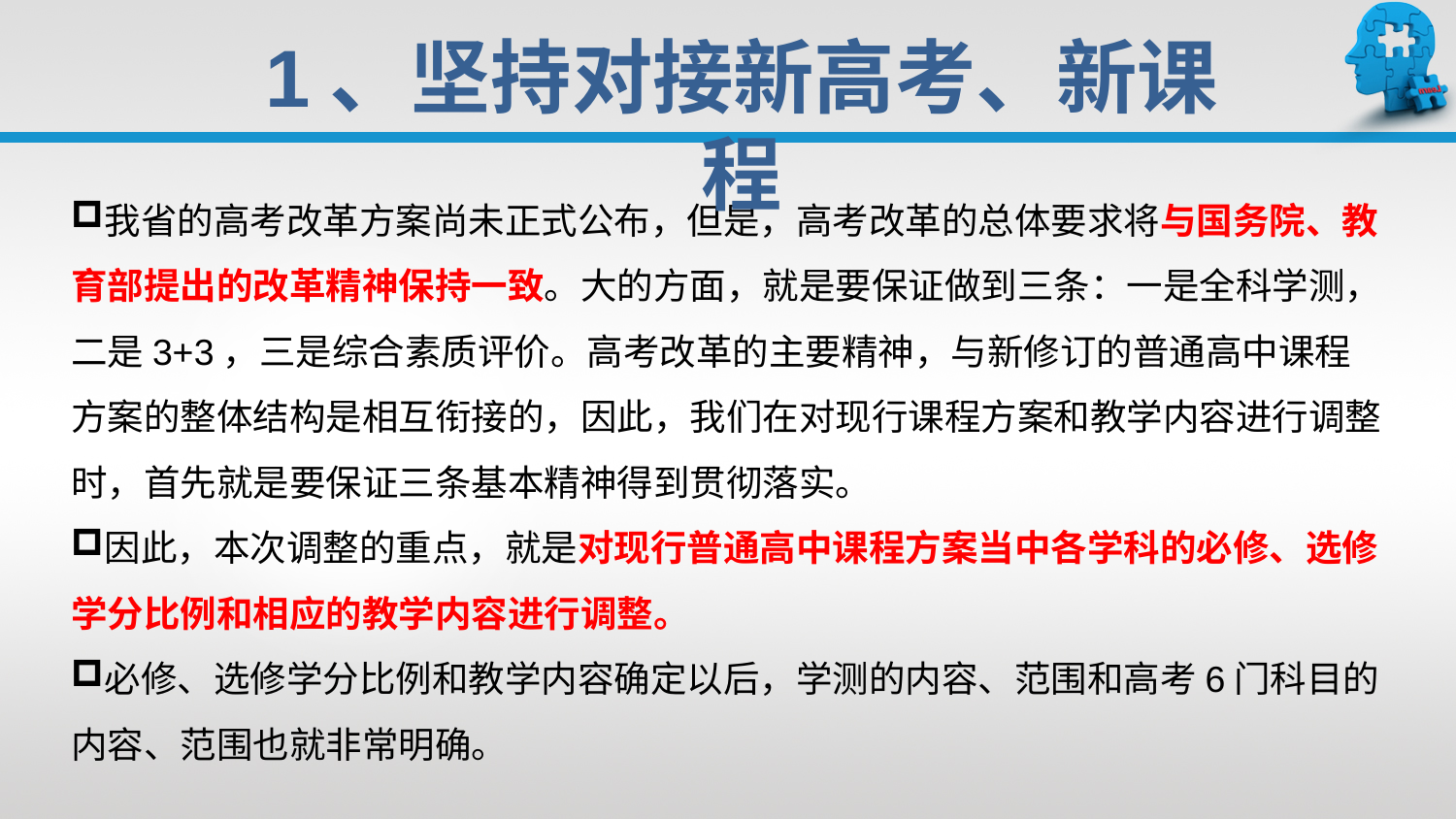

1、坚持对接新高考、新课程
我省的高考改革方案尚未正式公布，但是，高考改革的总体要求将与国务院、教育部提出的改革精神保持一致。大的方面，就是要保证做到三条：一是全科学测，二是3+3，三是综合素质评价。高考改革的主要精神，与新修订的普通高中课程方案的整体结构是相互衔接的，因此，我们在对现行课程方案和教学内容进行调整时，首先就是要保证三条基本精神得到贯彻落实。
因此，本次调整的重点，就是对现行普通高中课程方案当中各学科的必修、选修学分比例和相应的教学内容进行调整。
必修、选修学分比例和教学内容确定以后，学测的内容、范围和高考6门科目的内容、范围也就非常明确。